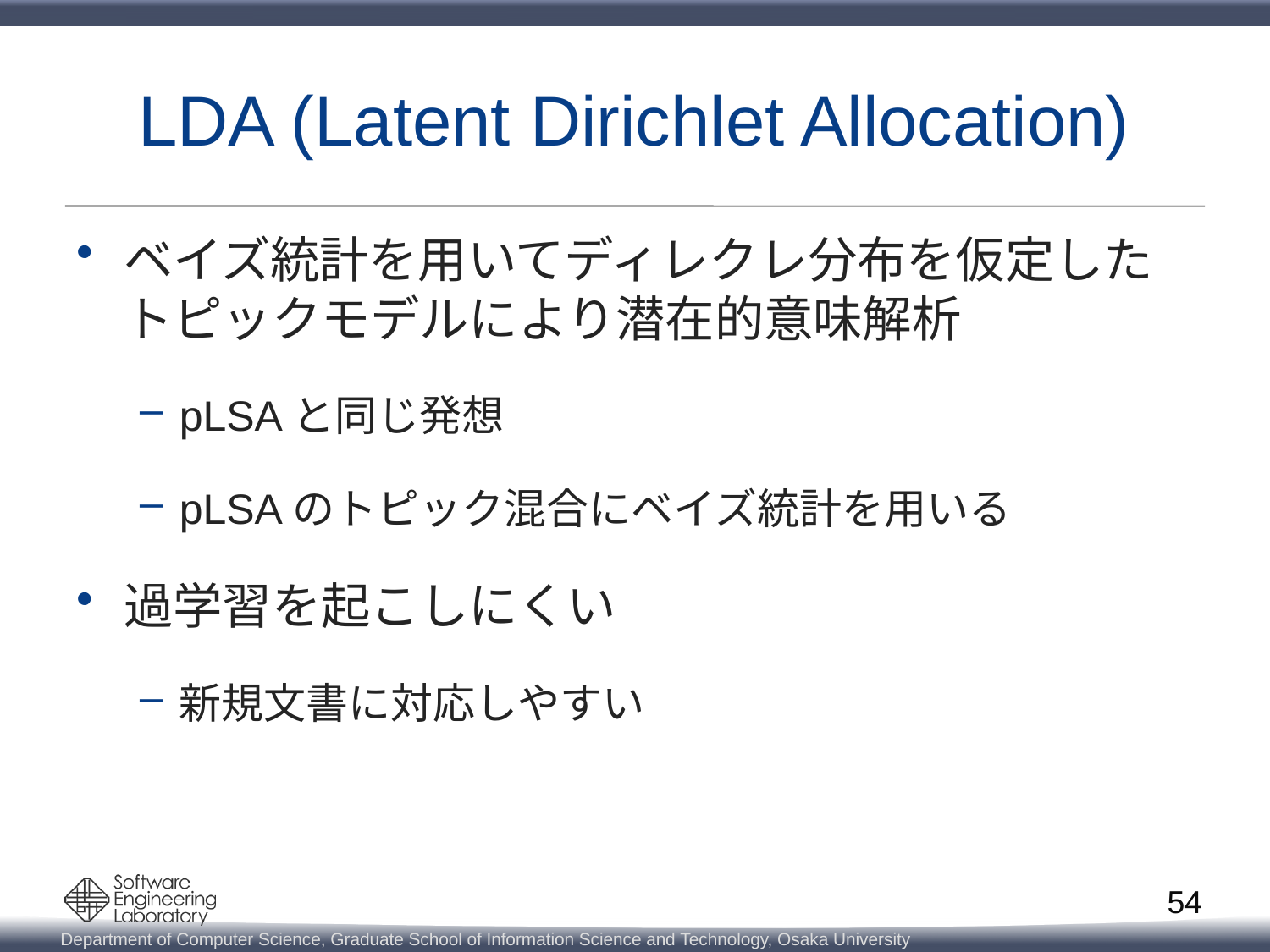

# LDA (Latent Dirichlet Allocation)
ベイズ統計を用いてディレクレ分布を仮定したトピックモデルにより潜在的意味解析
pLSAと同じ発想
pLSAのトピック混合にベイズ統計を用いる
過学習を起こしにくい
新規文書に対応しやすい

54